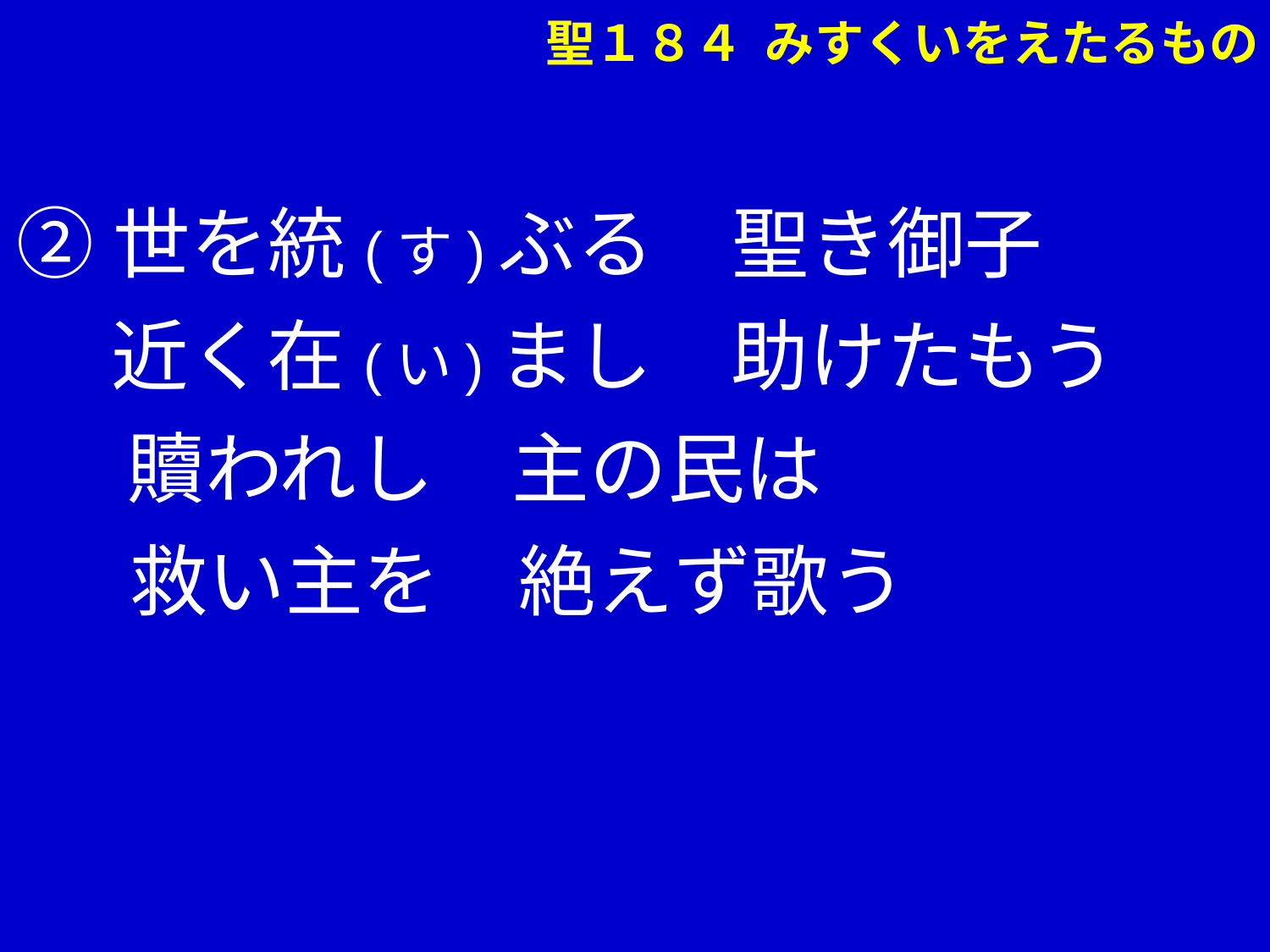

聖１８４  みすくいをえたるもの

②世を統(す)ぶる　聖き御子
　 近く在(い)まし　助けたもう
 　贖われし　主の民は
 　救い主を　絶えず歌う